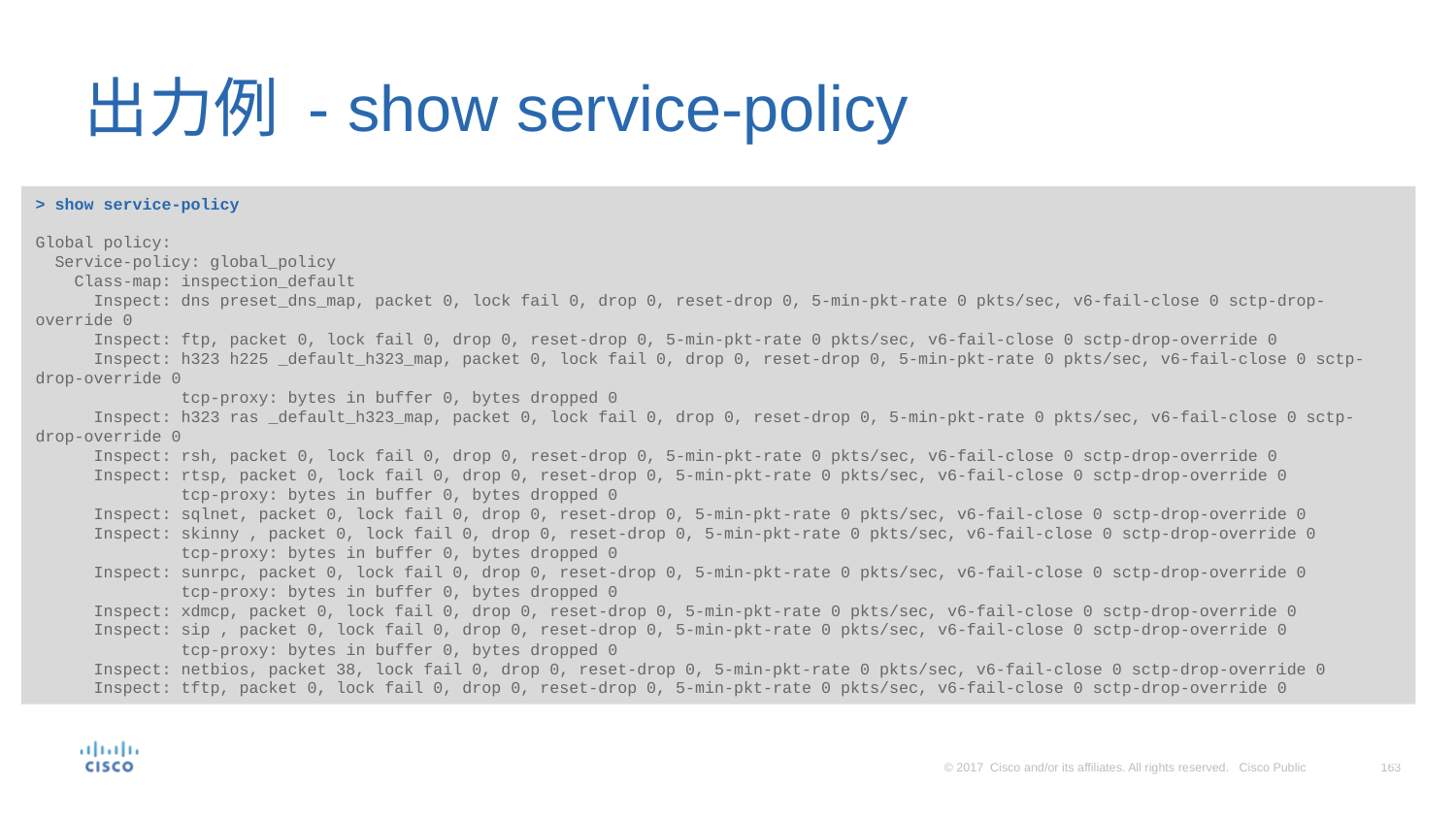

# 出力例 - show service-policy
> show service-policy

Global policy:
  Service-policy: global_policy
    Class-map: inspection_default
      Inspect: dns preset_dns_map, packet 0, lock fail 0, drop 0, reset-drop 0, 5-min-pkt-rate 0 pkts/sec, v6-fail-close 0 sctp-drop-override 0
      Inspect: ftp, packet 0, lock fail 0, drop 0, reset-drop 0, 5-min-pkt-rate 0 pkts/sec, v6-fail-close 0 sctp-drop-override 0
      Inspect: h323 h225 _default_h323_map, packet 0, lock fail 0, drop 0, reset-drop 0, 5-min-pkt-rate 0 pkts/sec, v6-fail-close 0 sctp-drop-override 0
               tcp-proxy: bytes in buffer 0, bytes dropped 0
      Inspect: h323 ras _default_h323_map, packet 0, lock fail 0, drop 0, reset-drop 0, 5-min-pkt-rate 0 pkts/sec, v6-fail-close 0 sctp-drop-override 0
      Inspect: rsh, packet 0, lock fail 0, drop 0, reset-drop 0, 5-min-pkt-rate 0 pkts/sec, v6-fail-close 0 sctp-drop-override 0
      Inspect: rtsp, packet 0, lock fail 0, drop 0, reset-drop 0, 5-min-pkt-rate 0 pkts/sec, v6-fail-close 0 sctp-drop-override 0
               tcp-proxy: bytes in buffer 0, bytes dropped 0
      Inspect: sqlnet, packet 0, lock fail 0, drop 0, reset-drop 0, 5-min-pkt-rate 0 pkts/sec, v6-fail-close 0 sctp-drop-override 0
      Inspect: skinny , packet 0, lock fail 0, drop 0, reset-drop 0, 5-min-pkt-rate 0 pkts/sec, v6-fail-close 0 sctp-drop-override 0
               tcp-proxy: bytes in buffer 0, bytes dropped 0
      Inspect: sunrpc, packet 0, lock fail 0, drop 0, reset-drop 0, 5-min-pkt-rate 0 pkts/sec, v6-fail-close 0 sctp-drop-override 0
               tcp-proxy: bytes in buffer 0, bytes dropped 0
      Inspect: xdmcp, packet 0, lock fail 0, drop 0, reset-drop 0, 5-min-pkt-rate 0 pkts/sec, v6-fail-close 0 sctp-drop-override 0
      Inspect: sip , packet 0, lock fail 0, drop 0, reset-drop 0, 5-min-pkt-rate 0 pkts/sec, v6-fail-close 0 sctp-drop-override 0
               tcp-proxy: bytes in buffer 0, bytes dropped 0
      Inspect: netbios, packet 38, lock fail 0, drop 0, reset-drop 0, 5-min-pkt-rate 0 pkts/sec, v6-fail-close 0 sctp-drop-override 0
      Inspect: tftp, packet 0, lock fail 0, drop 0, reset-drop 0, 5-min-pkt-rate 0 pkts/sec, v6-fail-close 0 sctp-drop-override 0